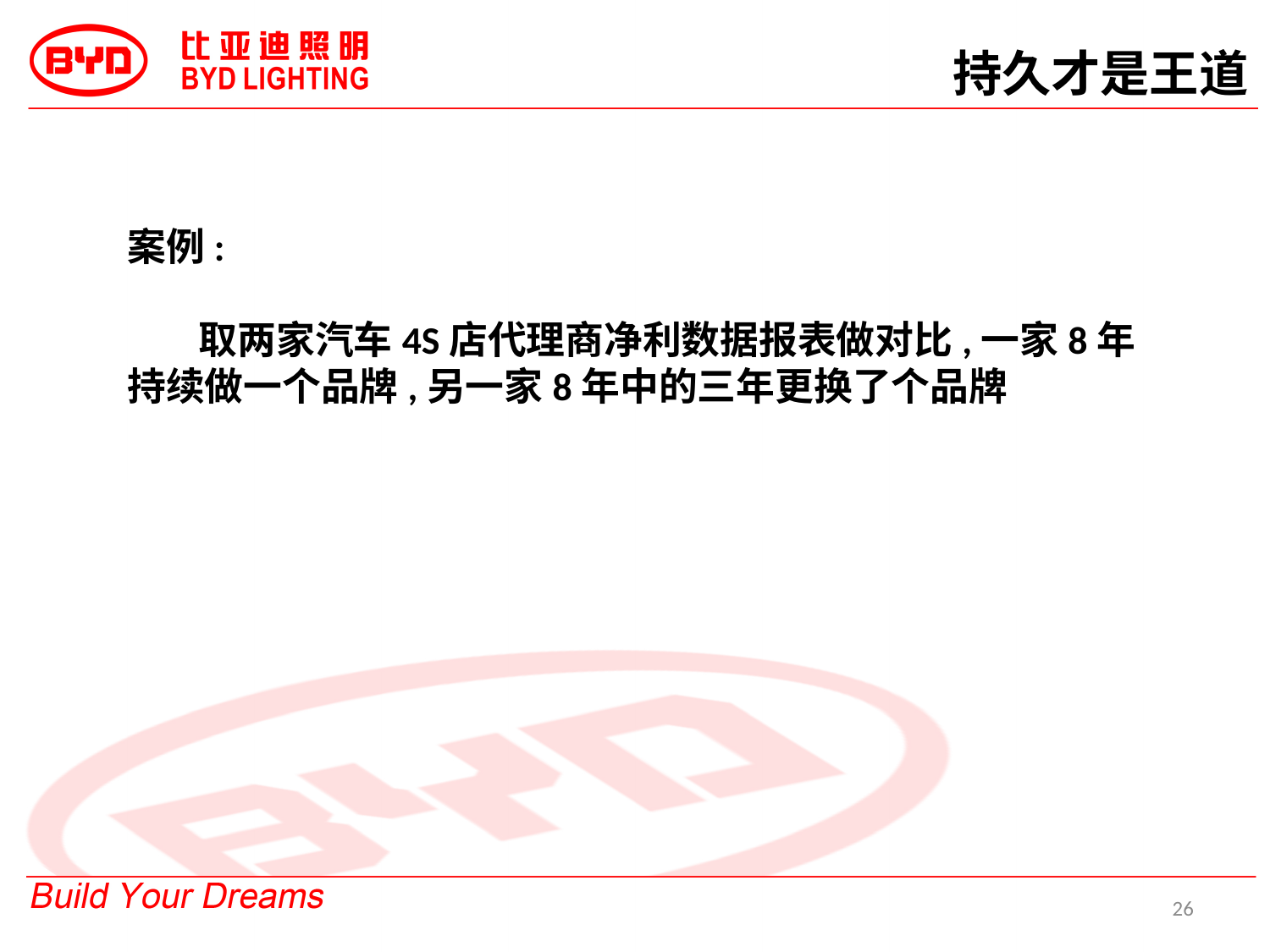

持久才是王道
案例:

       取两家汽车4S店代理商净利数据报表做对比,一家8年持续做一个品牌,另一家8年中的三年更换了个品牌

26